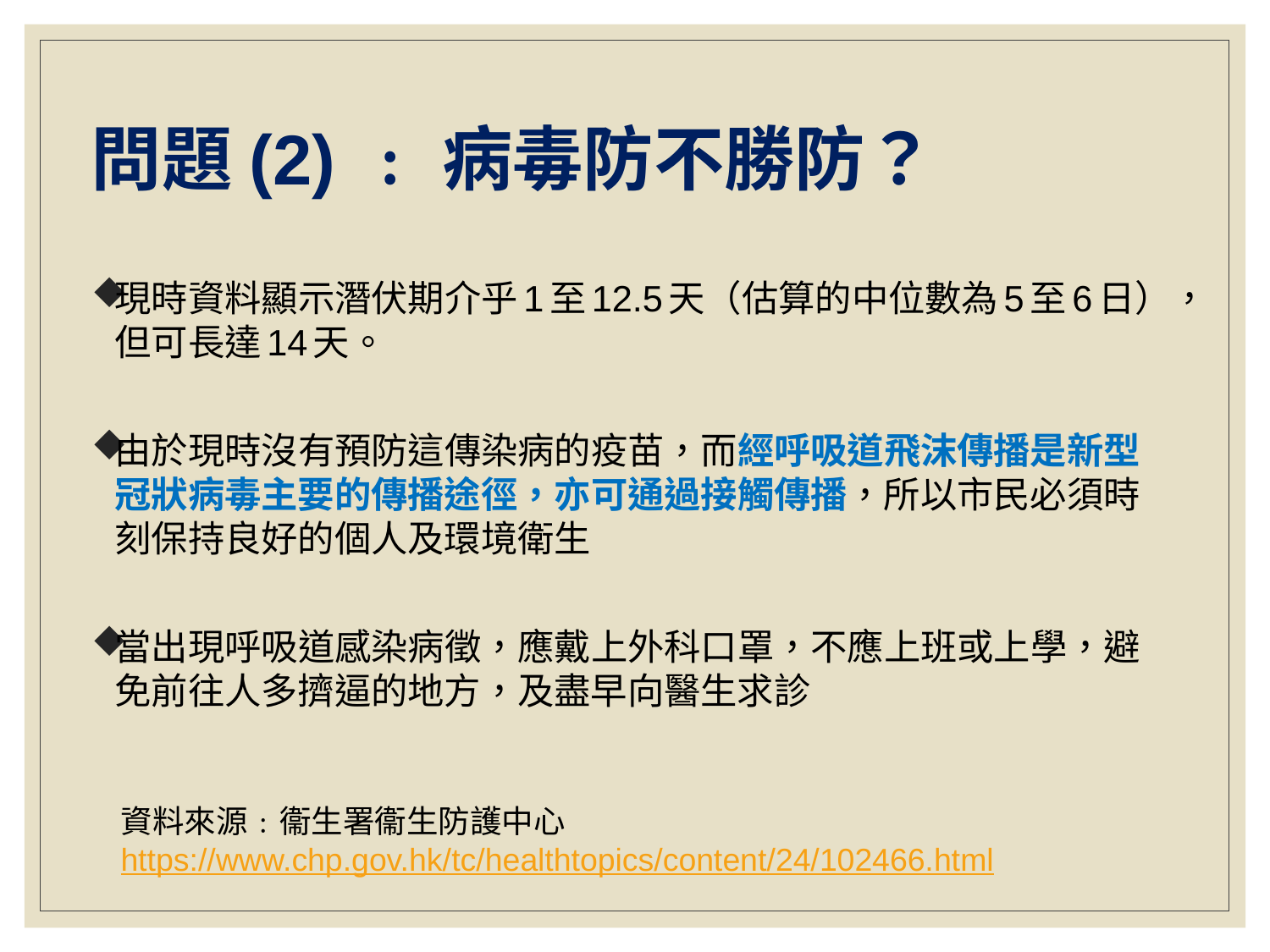

# 問題(2) ﹕病毒防不勝防？
現時資料顯示潛伏期介乎1至12.5天（估算的中位數為5至6日），但可長達14天。

由於現時沒有預防這傳染病的疫苗，而經呼吸道飛沫傳播是新型冠狀病毒主要的傳播途徑，亦可通過接觸傳播，所以市民必須時刻保持良好的個人及環境衛生

當出現呼吸道感染病徵，應戴上外科口罩，不應上班或上學，避免前往人多擠逼的地方，及盡早向醫生求診

資料來源﹕衞生署衞生防護中心 https://www.chp.gov.hk/tc/healthtopics/content/24/102466.html